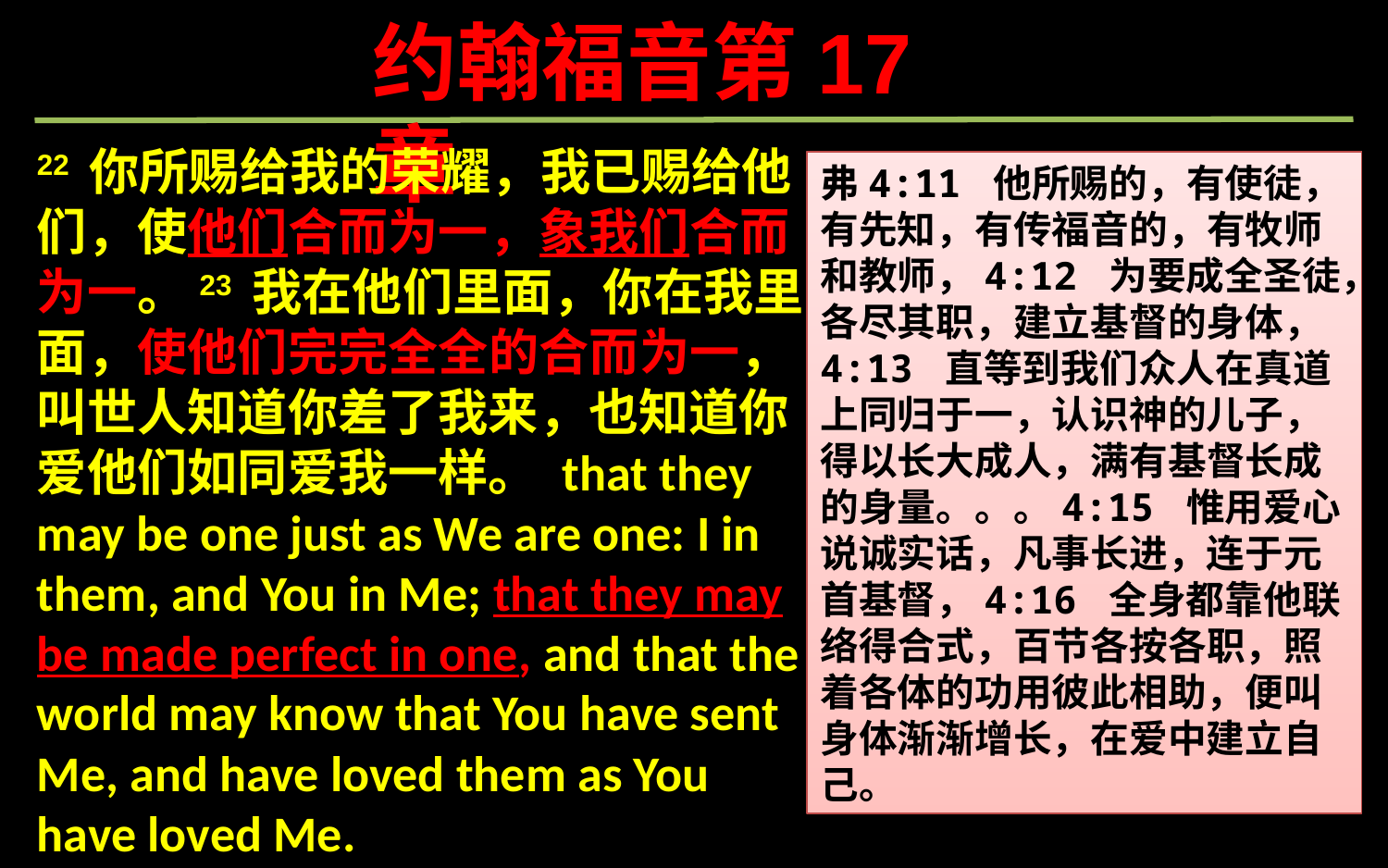

约翰福音第17章
22 你所赐给我的荣耀，我已赐给他们，使他们合而为一，象我们合而为一。23 我在他们里面，你在我里面，使他们完完全全的合而为一，叫世人知道你差了我来，也知道你爱他们如同爱我一样。 that they may be one just as We are one: I in them, and You in Me; that they may be made perfect in one, and that the world may know that You have sent Me, and have loved them as You have loved Me.
弗4:11 他所赐的，有使徒，有先知，有传福音的，有牧师和教师，4:12 为要成全圣徒，各尽其职，建立基督的身体，4:13 直等到我们众人在真道上同归于一，认识神的儿子，得以长大成人，满有基督长成的身量。。。4:15 惟用爱心说诚实话，凡事长进，连于元首基督，4:16 全身都靠他联络得合式，百节各按各职，照着各体的功用彼此相助，便叫身体渐渐增长，在爱中建立自己。